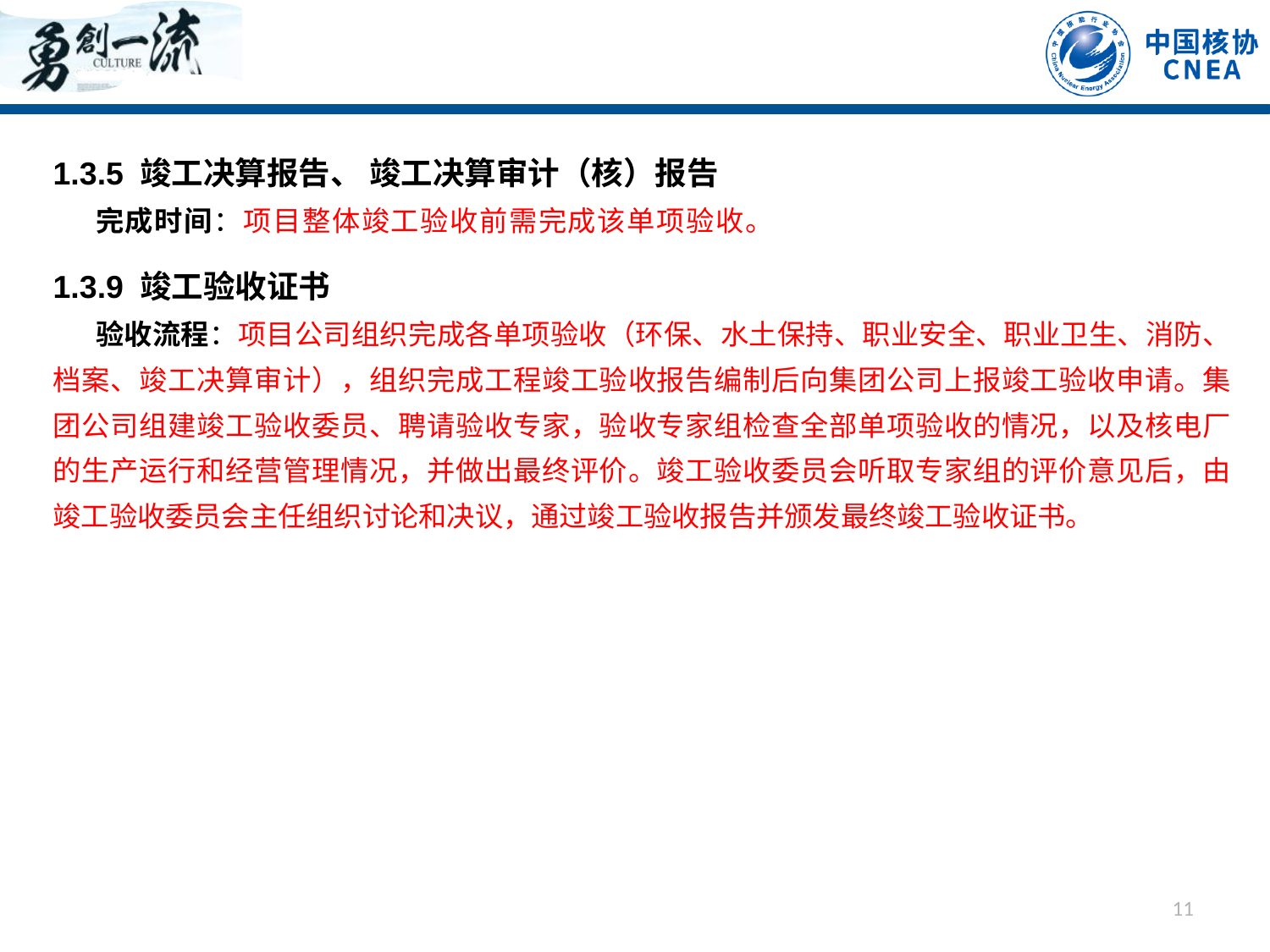

1.3.5 竣工决算报告、 竣工决算审计（核）报告
完成时间：项目整体竣工验收前需完成该单项验收。
1.3.9 竣工验收证书
验收流程：项目公司组织完成各单项验收（环保、水土保持、职业安全、职业卫生、消防、档案、竣工决算审计），组织完成工程竣工验收报告编制后向集团公司上报竣工验收申请。集团公司组建竣工验收委员、聘请验收专家，验收专家组检查全部单项验收的情况，以及核电厂的生产运行和经营管理情况，并做出最终评价。竣工验收委员会听取专家组的评价意见后，由竣工验收委员会主任组织讨论和决议，通过竣工验收报告并颁发最终竣工验收证书。
11